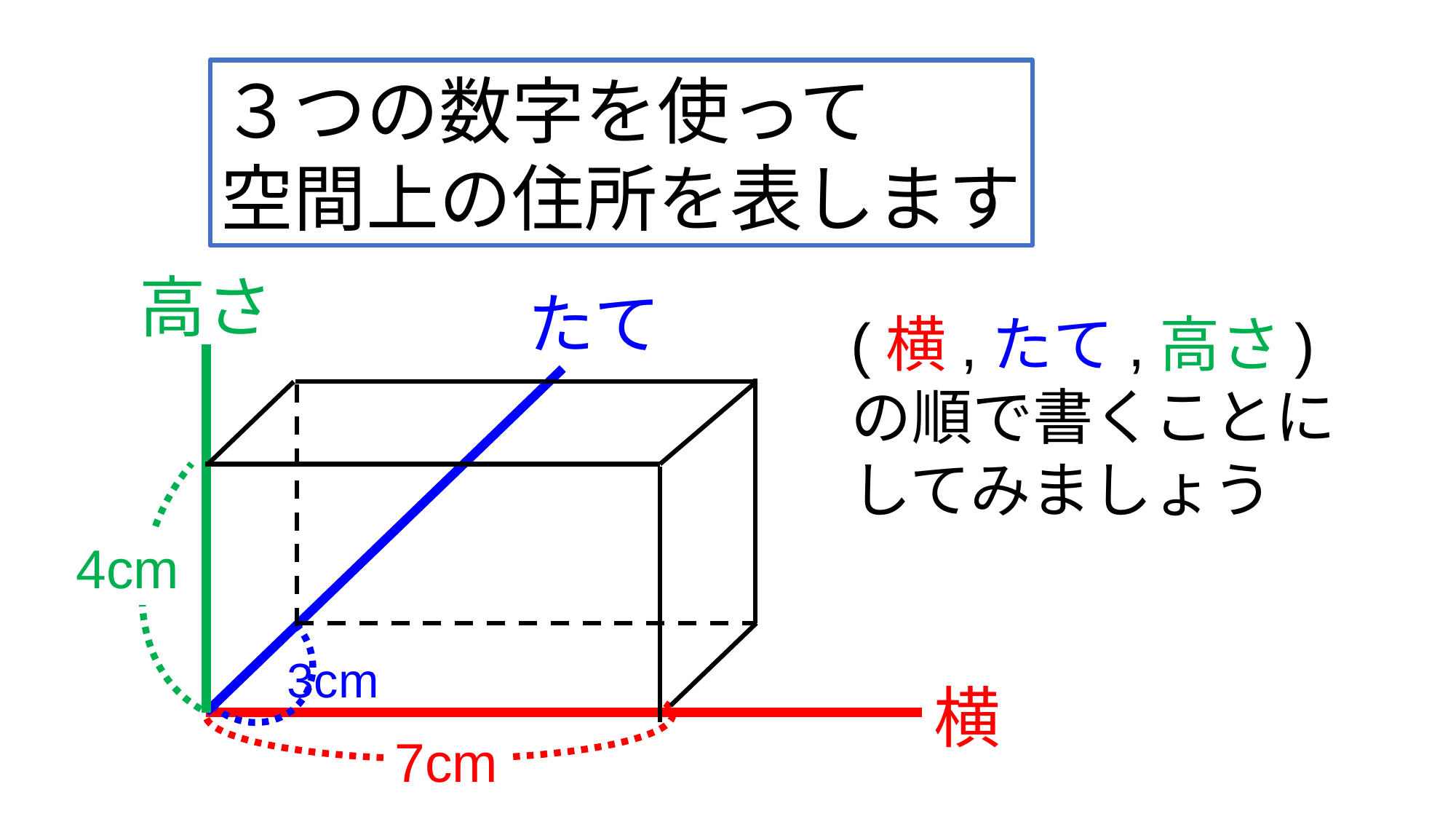

３つの数字を使って
空間上の住所を表します
高さ
たて
(横,たて,高さ)
の順で書くことに
してみましょう

4cm

3cm

横
7cm